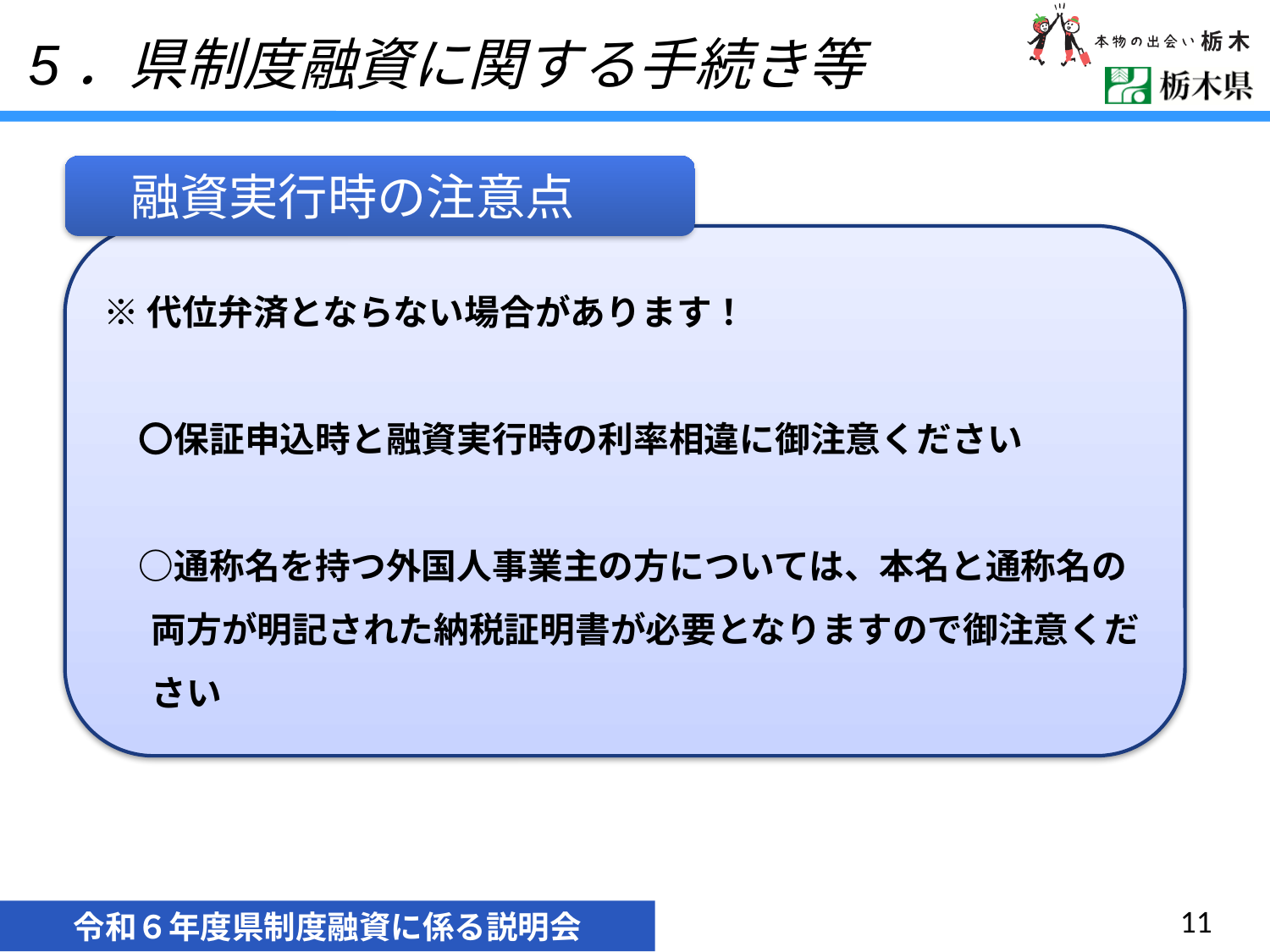

5．県制度融資に関する手続き等

　融資実行時の注意点
※代位弁済とならない場合があります！

　〇保証申込時と融資実行時の利率相違に御注意ください

　○通称名を持つ外国人事業主の方については、本名と通称名の両方が明記された納税証明書が必要となりますので御注意ください
11